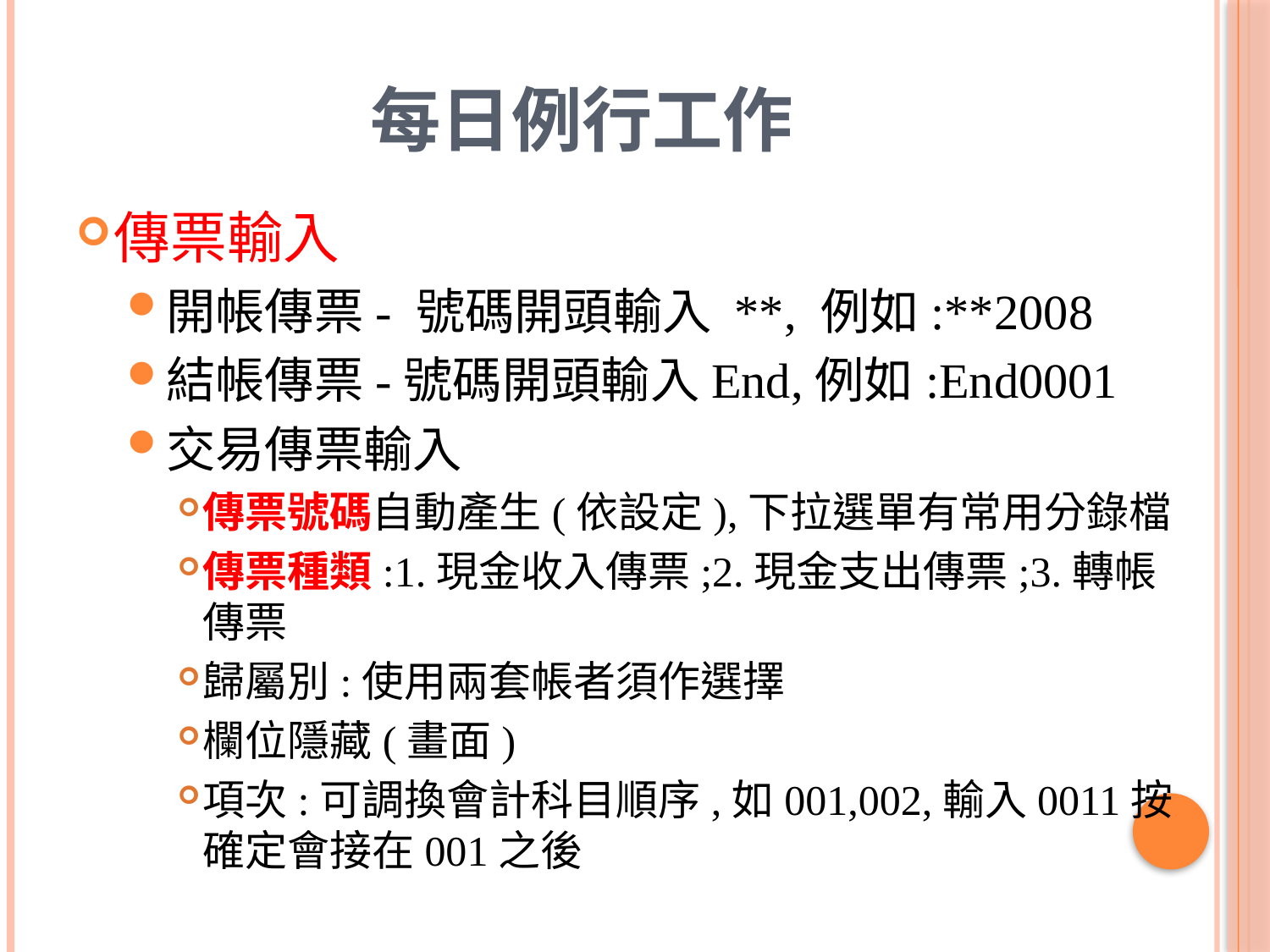

# 每日例行工作
傳票輸入
開帳傳票- 號碼開頭輸入 **, 例如:**2008
結帳傳票-號碼開頭輸入End,例如:End0001
交易傳票輸入
傳票號碼自動產生(依設定),下拉選單有常用分錄檔
傳票種類:1.現金收入傳票;2.現金支出傳票;3.轉帳傳票
歸屬別:使用兩套帳者須作選擇
欄位隱藏(畫面)
項次:可調換會計科目順序,如001,002,輸入0011按確定會接在001之後